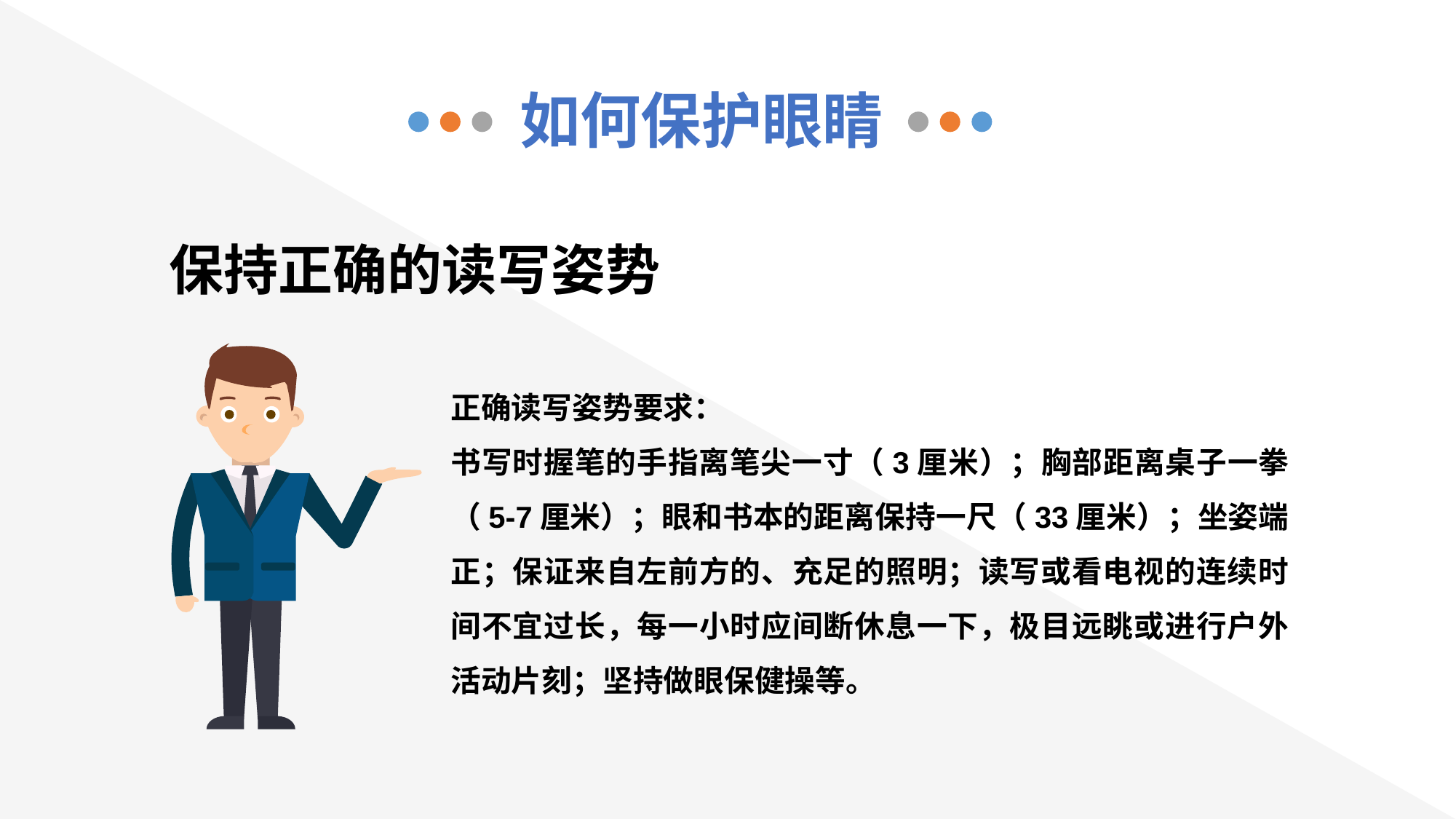

如何保护眼睛

保持正确的读写姿势

正确读写姿势要求：
书写时握笔的手指离笔尖一寸（3厘米）；胸部距离桌子一拳（5-7厘米）；眼和书本的距离保持一尺（33厘米）；坐姿端正；保证来自左前方的、充足的照明；读写或看电视的连续时间不宜过长，每一小时应间断休息一下，极目远眺或进行户外活动片刻；坚持做眼保健操等。